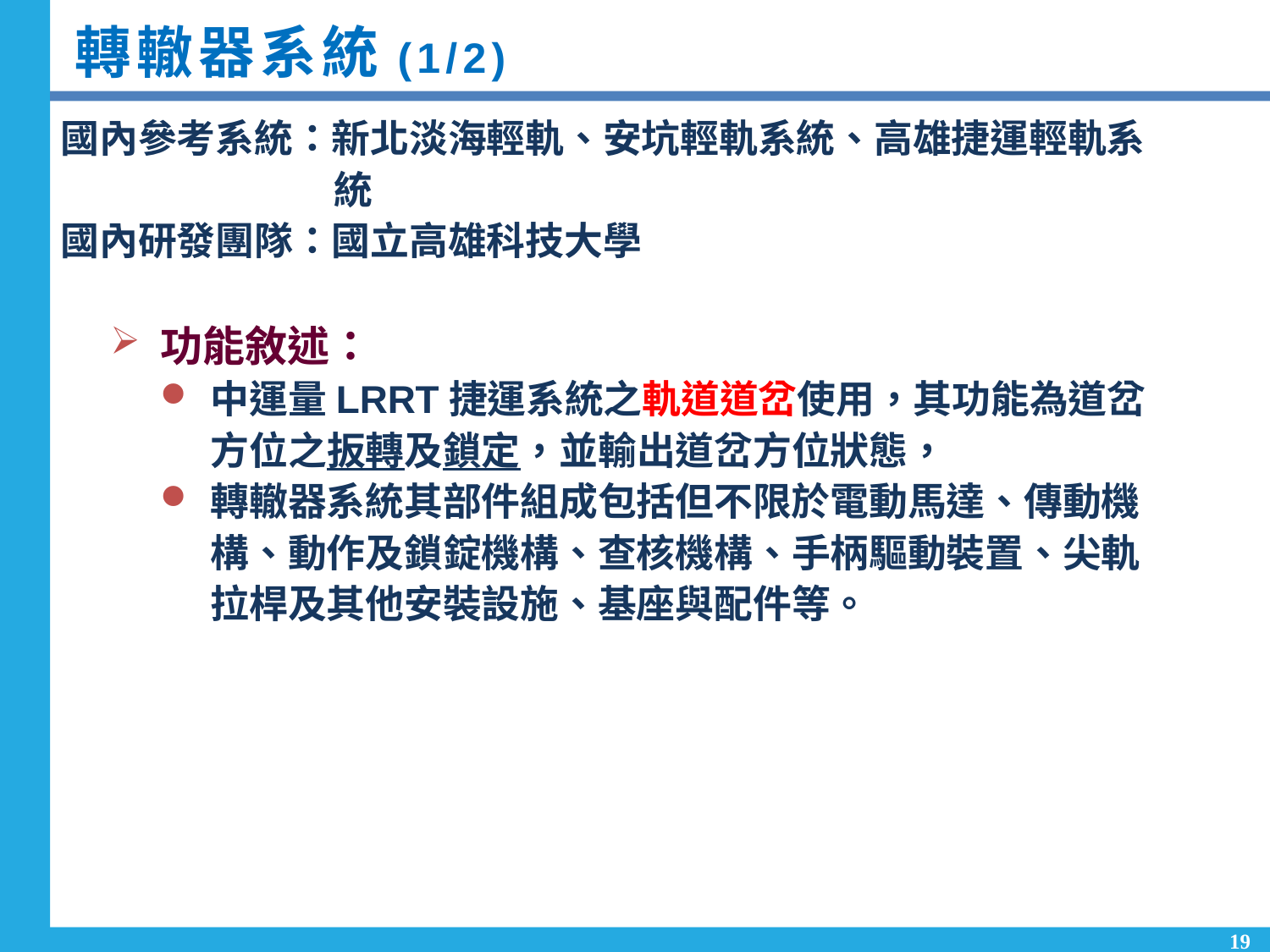

# 轉轍器系統(1/2)
國內參考系統：新北淡海輕軌、安坑輕軌系統、高雄捷運輕軌系統
國內研發團隊：國立高雄科技大學
研發完成期程：113年11月
功能敘述：
中運量LRRT捷運系統之軌道道岔使用，其功能為道岔方位之扳轉及鎖定，並輸出道岔方位狀態，
轉轍器系統其部件組成包括但不限於電動馬達、傳動機構、動作及鎖錠機構、查核機構、手柄驅動裝置、尖軌拉桿及其他安裝設施、基座與配件等。